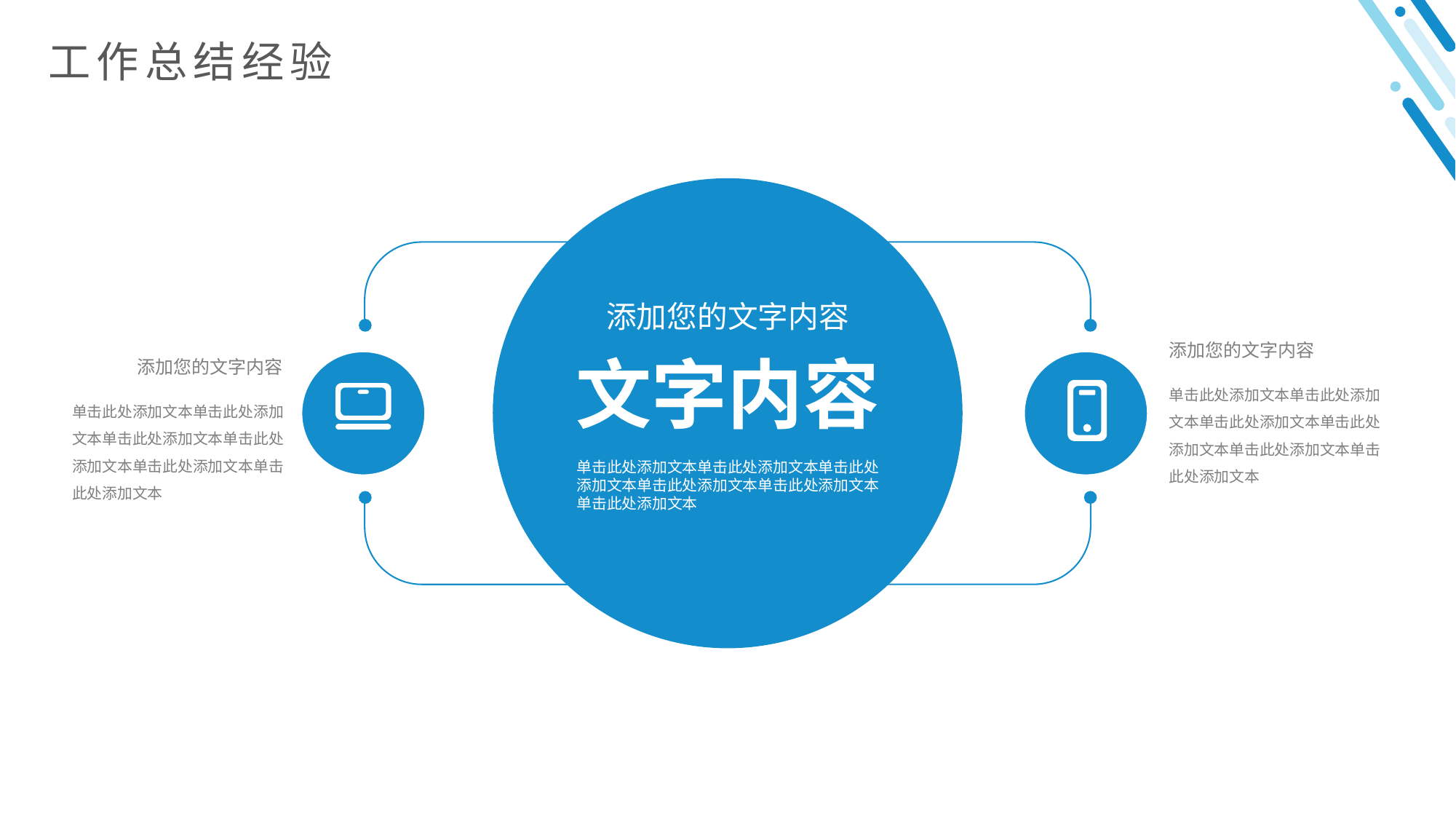

工作总结经验

添加您的文字内容

添加您的文字内容

文字内容
添加您的文字内容
单击此处添加文本单击此处添加文本单击此处添加文本单击此处添加文本单击此处添加文本单击此处添加文本

单击此处添加文本单击此处添加文本单击此处添加文本单击此处添加文本单击此处添加文本单击此处添加文本

单击此处添加文本单击此处添加文本单击此处添加文本单击此处添加文本单击此处添加文本单击此处添加文本